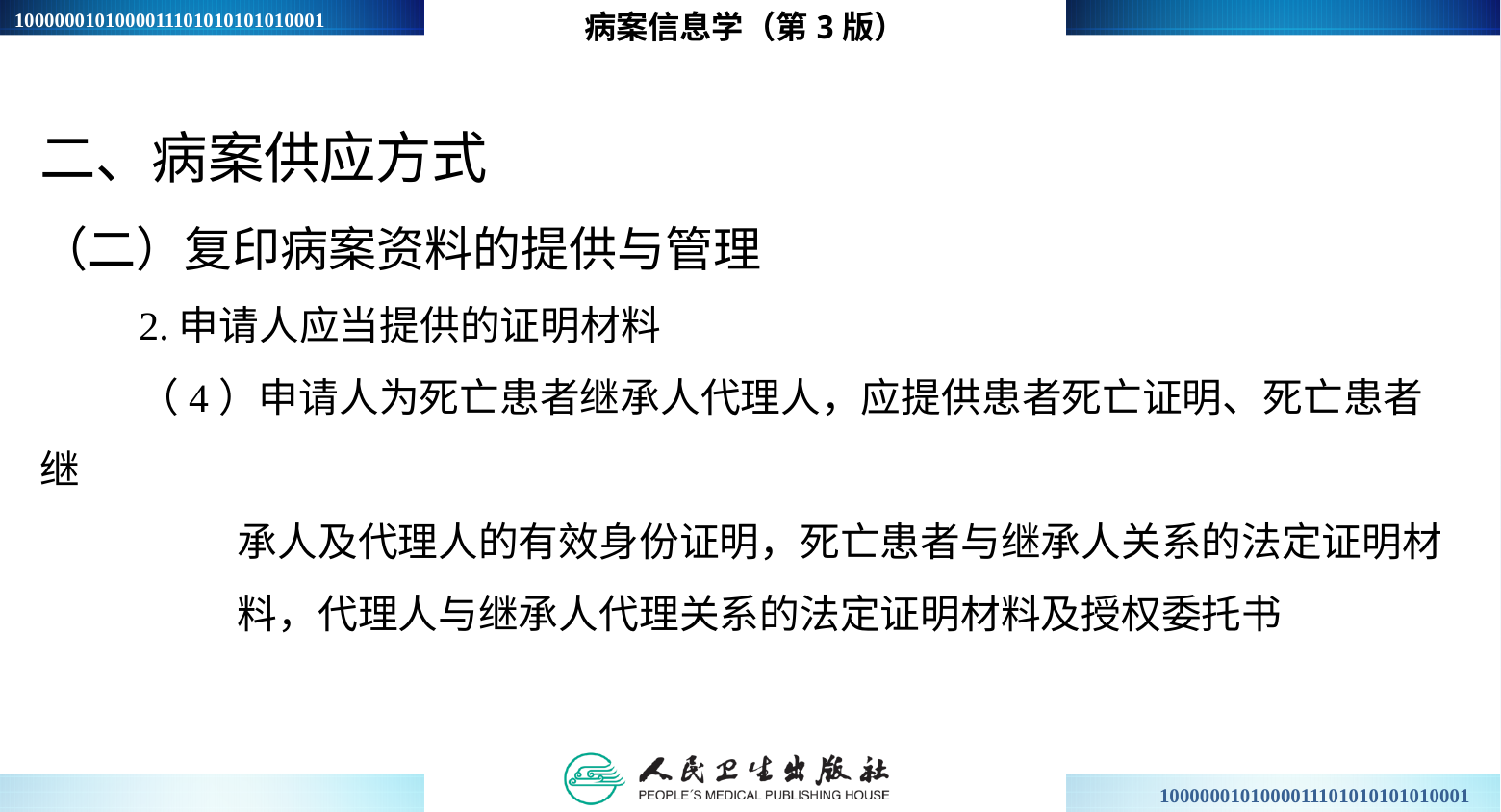

病案信息学（第3版）
二、病案供应方式
（二）复印病案资料的提供与管理
2.申请人应当提供的证明材料
（4）申请人为死亡患者继承人代理人，应提供患者死亡证明、死亡患者继
          承人及代理人的有效身份证明，死亡患者与继承人关系的法定证明材
          料，代理人与继承人代理关系的法定证明材料及授权委托书